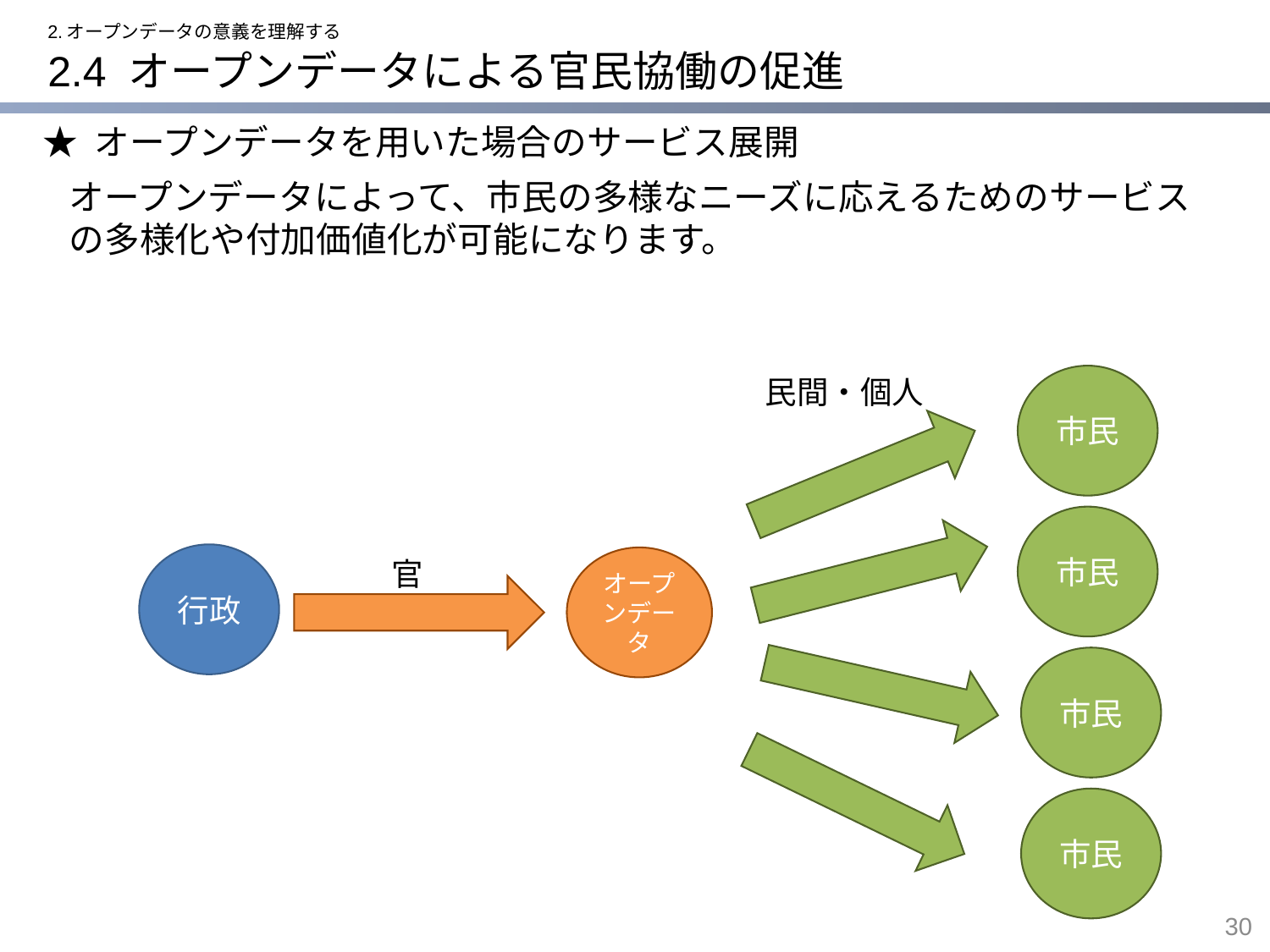

2.オープンデータの意義を理解する
2.4 オープンデータによる官民協働の促進
★ オープンデータを用いた場合のサービス展開
オープンデータによって、市民の多様なニーズに応えるためのサービスの多様化や付加価値化が可能になります。
民間・個人
市民

市民

行政
オープンデータ
官

市民

市民
30